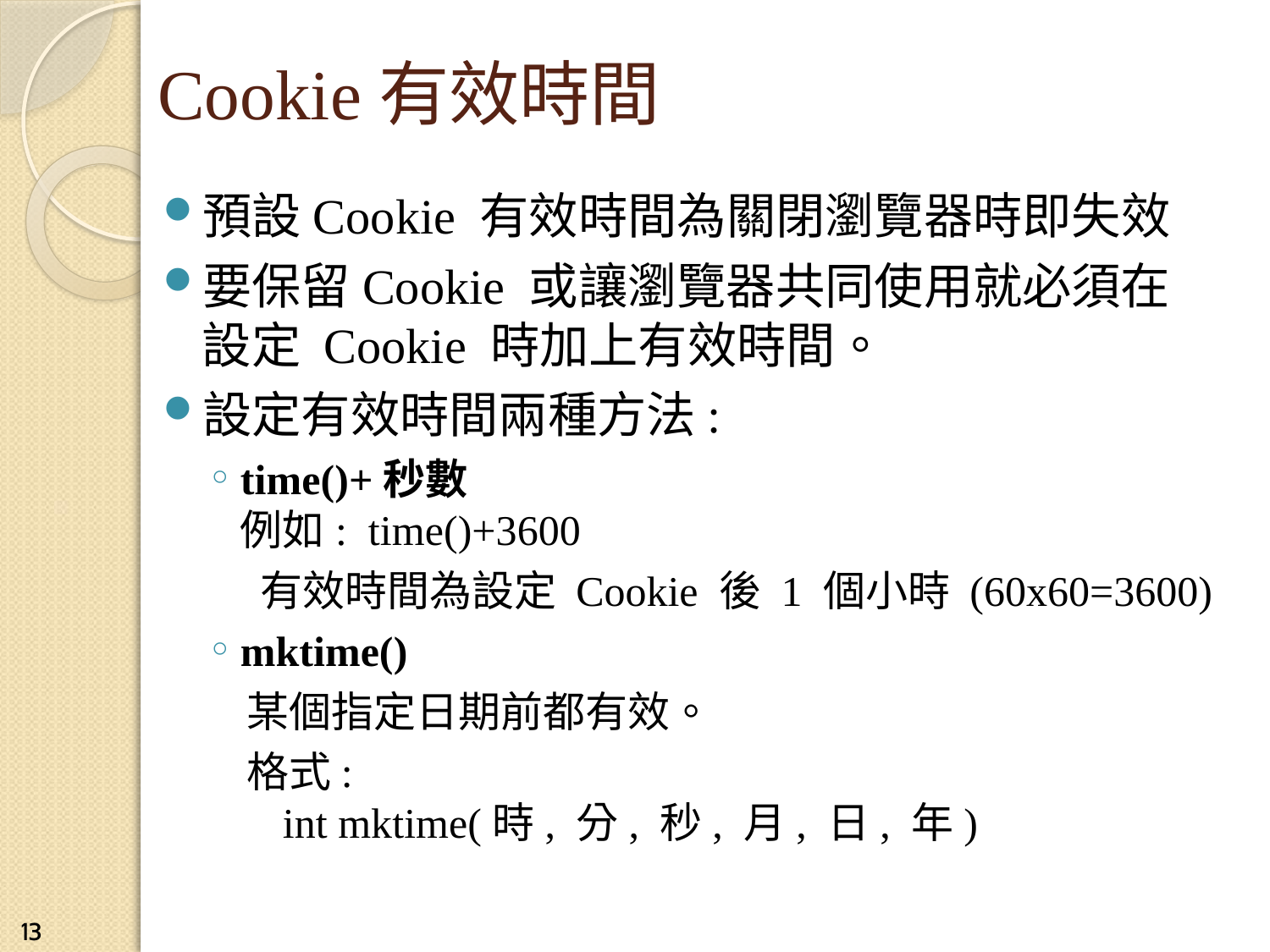

Cookie有效時間
預設Cookie 有效時間為關閉瀏覽器時即失效
要保留Cookie 或讓瀏覽器共同使用就必須在設定 Cookie 時加上有效時間。
設定有效時間兩種方法:
time()+秒數
例如:  time()+3600
	 有效時間為設定 Cookie 後 1 個小時 (60x60=3600)
mktime()
   某個指定日期前都有效。
   格式:
    int mktime(時, 分, 秒, 月, 日, 年)
13